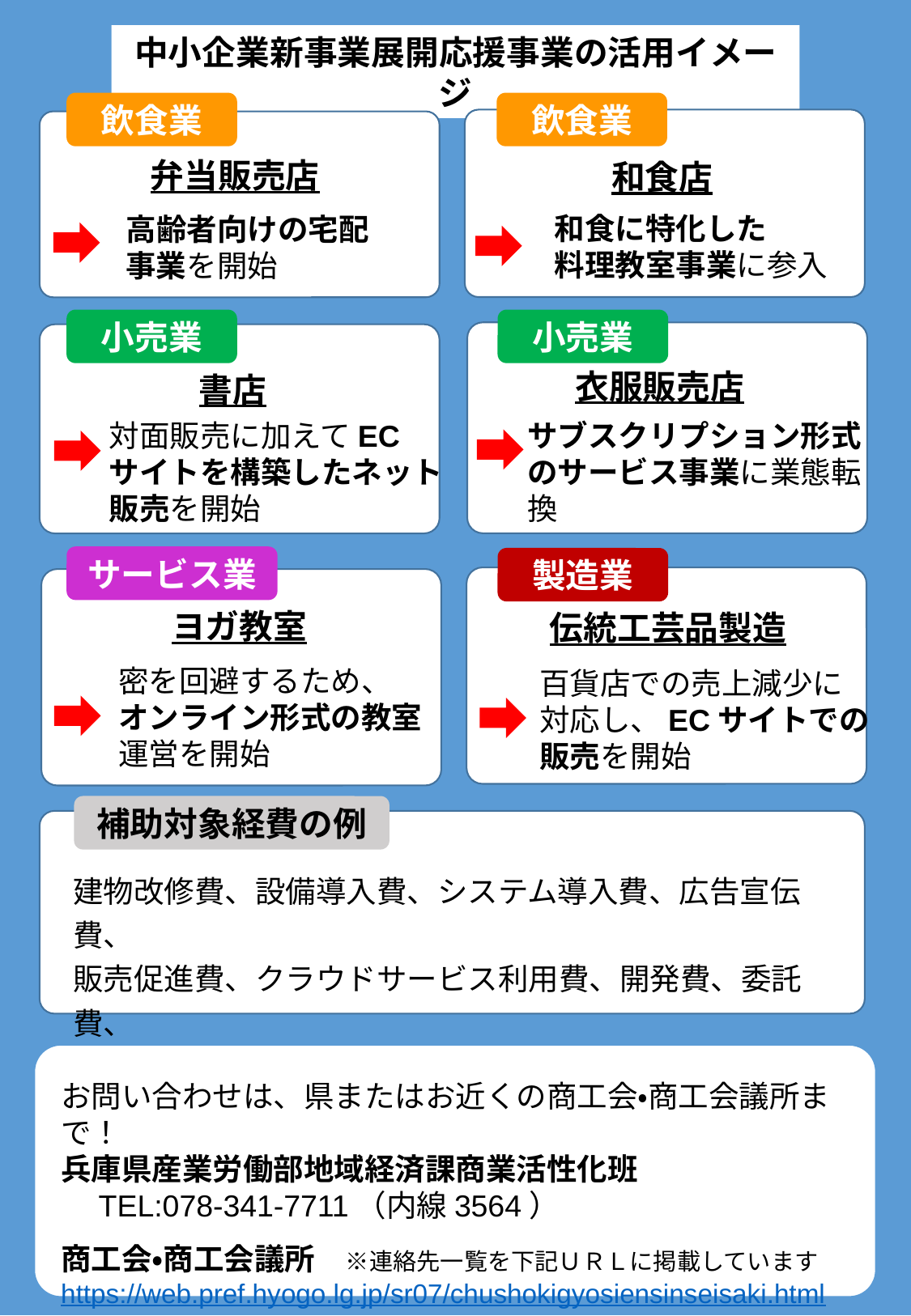

中小企業新事業展開応援事業の活用イメージ
飲食業
飲食業

弁当販売店
和食店
　和食に特化した
　料理教室事業に参入
　 高齢者向けの宅配
　 事業を開始

小売業
小売業

衣服販売店
書店
対面販売に加えてEC
サイトを構築したネット
販売を開始
サブスクリプション形式のサービス事業に業態転換

サービス業
製造業

ヨガ教室
伝統工芸品製造
密を回避するため、
オンライン形式の教室
運営を開始
百貨店での売上減少に
対応し、ECサイトでの
販売を開始

補助対象経費の例

建物改修費、設備導入費、システム導入費、広告宣伝費、
販売促進費、クラウドサービス利用費、開発費、委託費、
専門家謝金　　など

お問い合わせは、県またはお近くの商工会・商工会議所まで！
兵庫県産業労働部地域経済課商業活性化班
　TEL:078-341-7711（内線3564）

商工会・商工会議所　※連絡先一覧を下記ＵＲＬに掲載しています
https://web.pref.hyogo.lg.jp/sr07/chushokigyosiensinseisaki.html